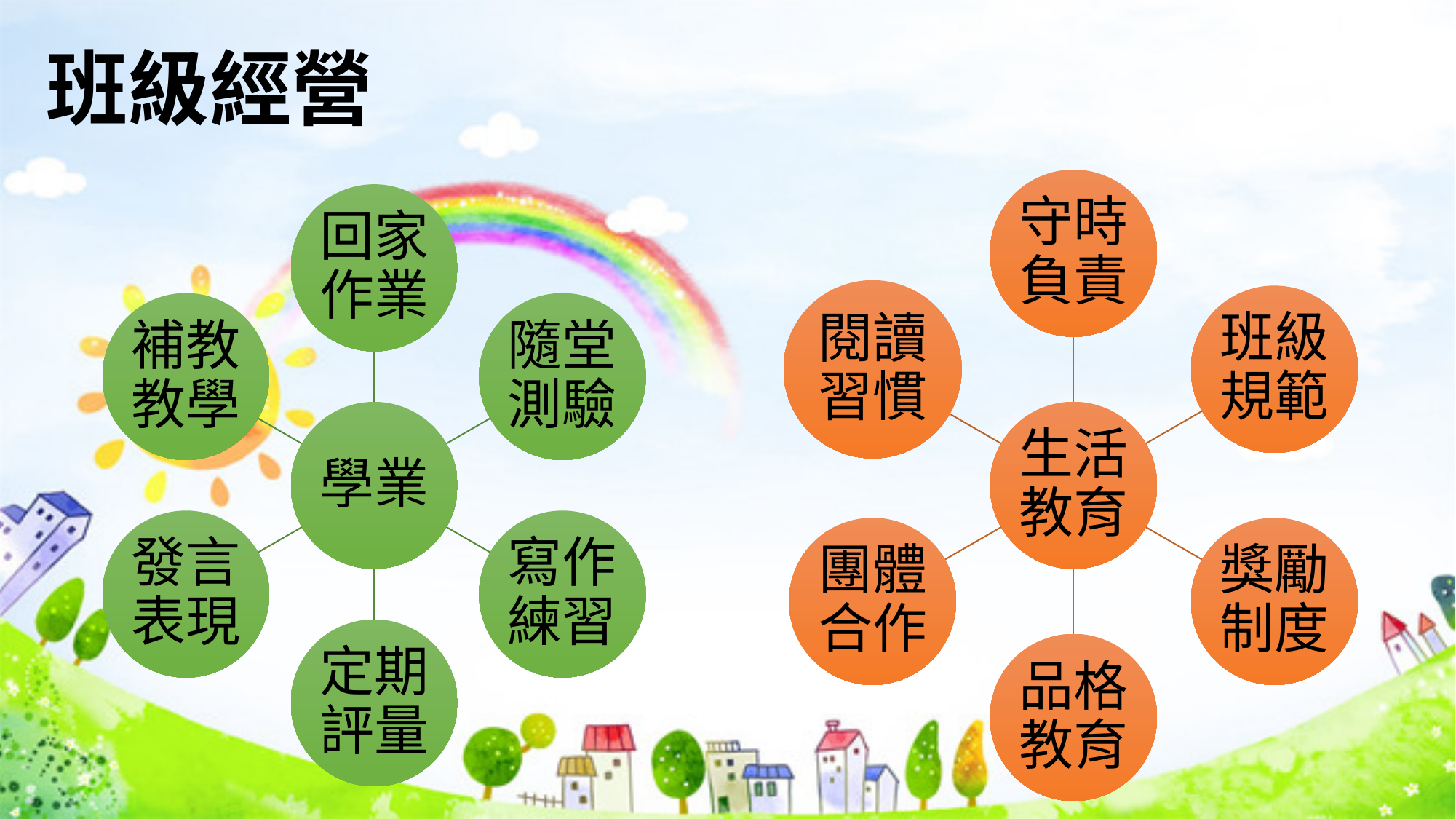

# 班級經營
生活教育

守時負責

班級規範

獎勵制度

品格教育

團體合作

閱讀習慣
學業

回家作業

隨堂測驗

寫作練習

定期評量

發言表現

補教教學